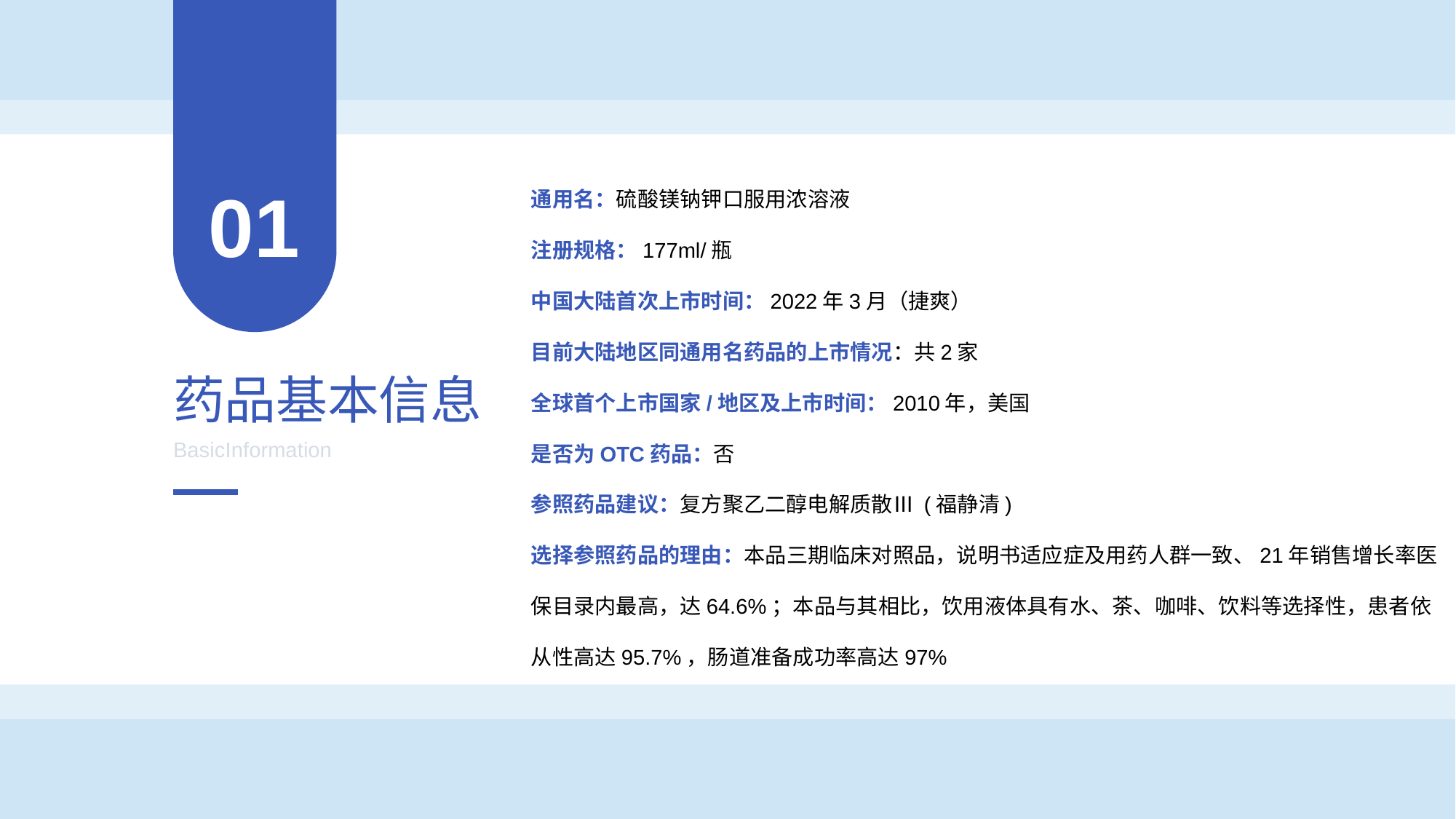

通用名：硫酸镁钠钾口服用浓溶液
注册规格：177ml/瓶
中国大陆首次上市时间：2022年3月（捷爽）
目前大陆地区同通用名药品的上市情况：共2家
全球首个上市国家/地区及上市时间：2010年，美国
是否为OTC药品：否
参照药品建议：复方聚乙二醇电解质散Ⅲ (福静清)
选择参照药品的理由：本品三期临床对照品，说明书适应症及用药人群一致、21年销售增长率医保目录内最高，达64.6%；本品与其相比，饮用液体具有水、茶、咖啡、饮料等选择性，患者依从性高达95.7%，肠道准备成功率高达97%

01
药品基本信息
BasicInformation